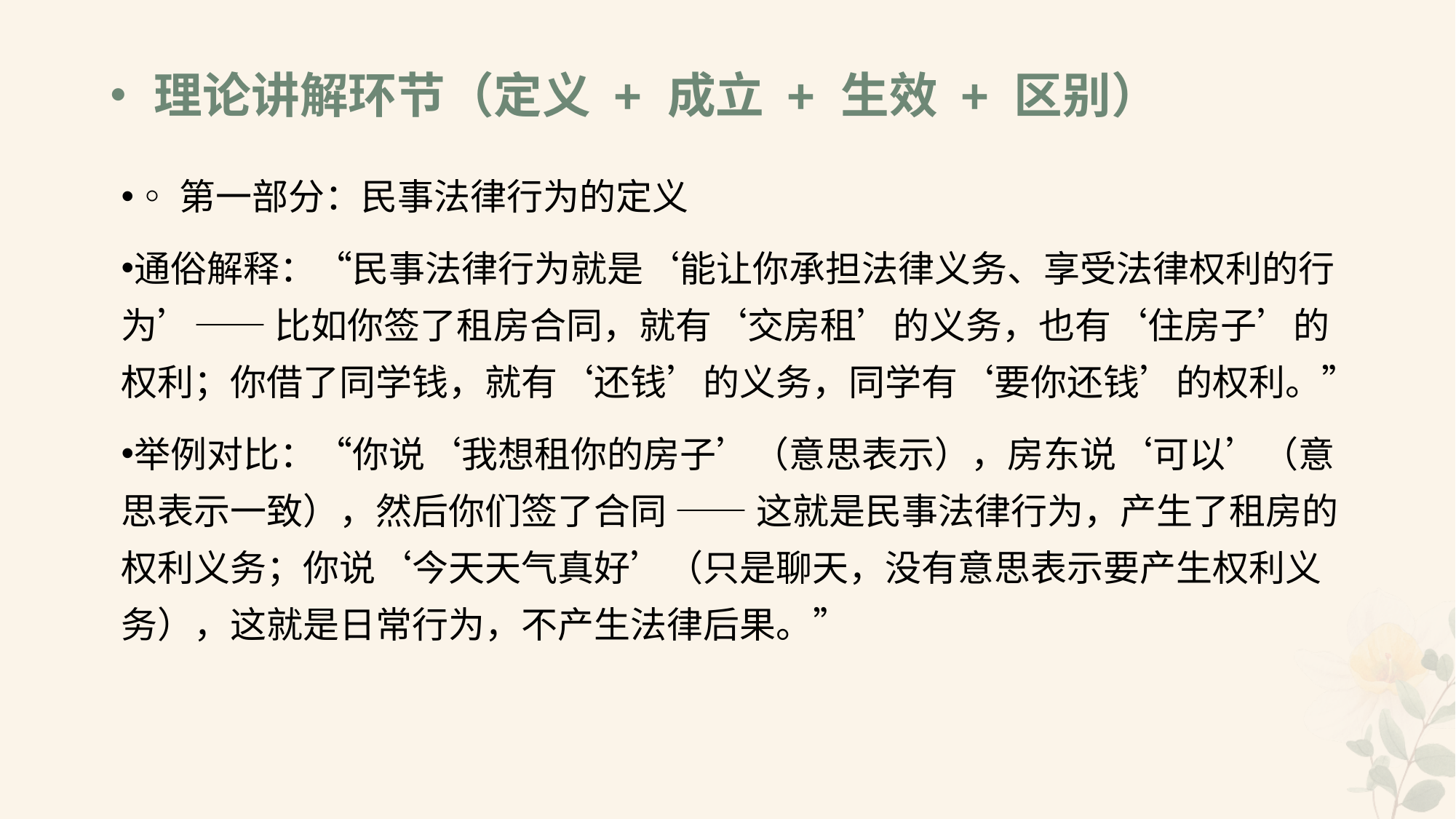

# •理论讲解环节（定义 + 成立 + 生效 + 区别）
◦第一部分：民事法律行为的定义
通俗解释：“民事法律行为就是‘能让你承担法律义务、享受法律权利的行为’—— 比如你签了租房合同，就有‘交房租’的义务，也有‘住房子’的权利；你借了同学钱，就有‘还钱’的义务，同学有‘要你还钱’的权利。”
举例对比：“你说‘我想租你的房子’（意思表示），房东说‘可以’（意思表示一致），然后你们签了合同 —— 这就是民事法律行为，产生了租房的权利义务；你说‘今天天气真好’（只是聊天，没有意思表示要产生权利义务），这就是日常行为，不产生法律后果。”